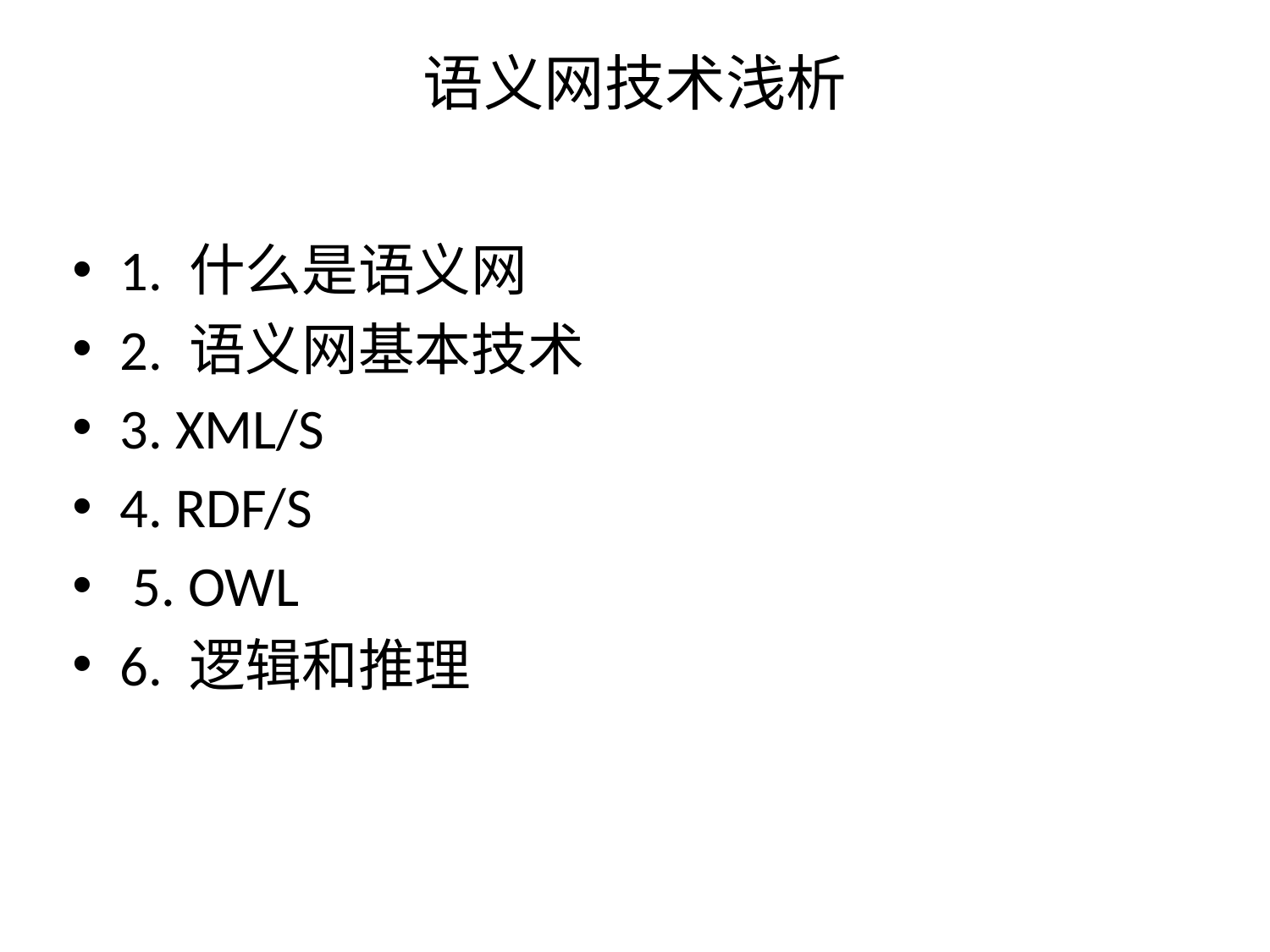

# 语义网技术浅析
1. 什么是语义网
2. 语义网基本技术
3. XML/S
4. RDF/S
 5. OWL
6. 逻辑和推理